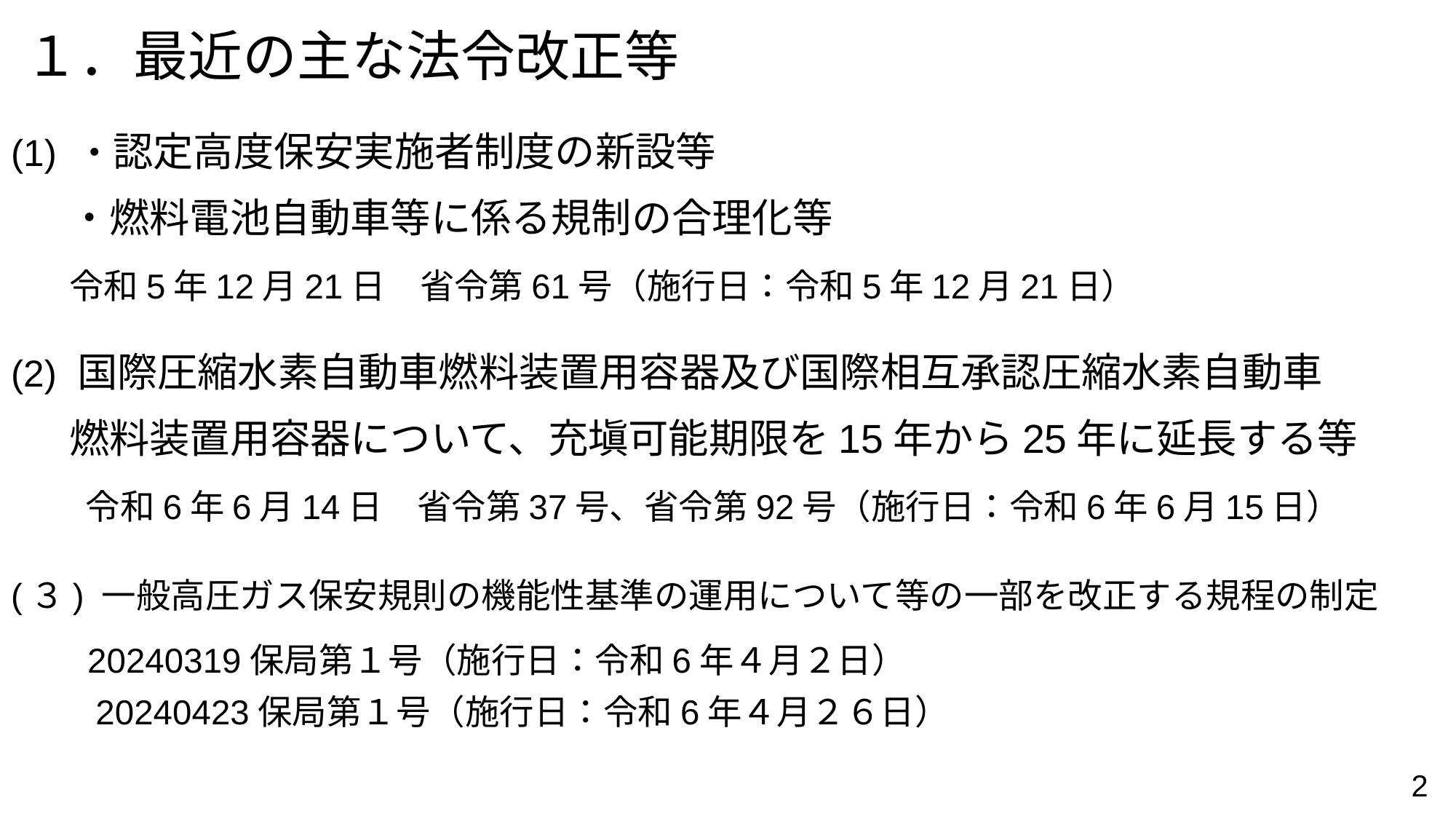

# １．最近の主な法令改正等
(1) ・認定高度保安実施者制度の新設等
　  ・燃料電池自動車等に係る規制の合理化等
　  令和5年12月21日　省令第61号（施行日：令和5年12月21日）

(2) 国際圧縮水素自動車燃料装置用容器及び国際相互承認圧縮水素自動車
　  燃料装置用容器について、充塡可能期限を15年から25年に延長する等
　　令和6年6月14日　省令第37号、省令第92号（施行日：令和6年6月15日）

(３) 一般高圧ガス保安規則の機能性基準の運用について等の一部を改正する規程の制定
　   20240319保局第１号（施行日：令和6年４月２日）
　　 20240423保局第１号（施行日：令和6年４月２６日）

 2